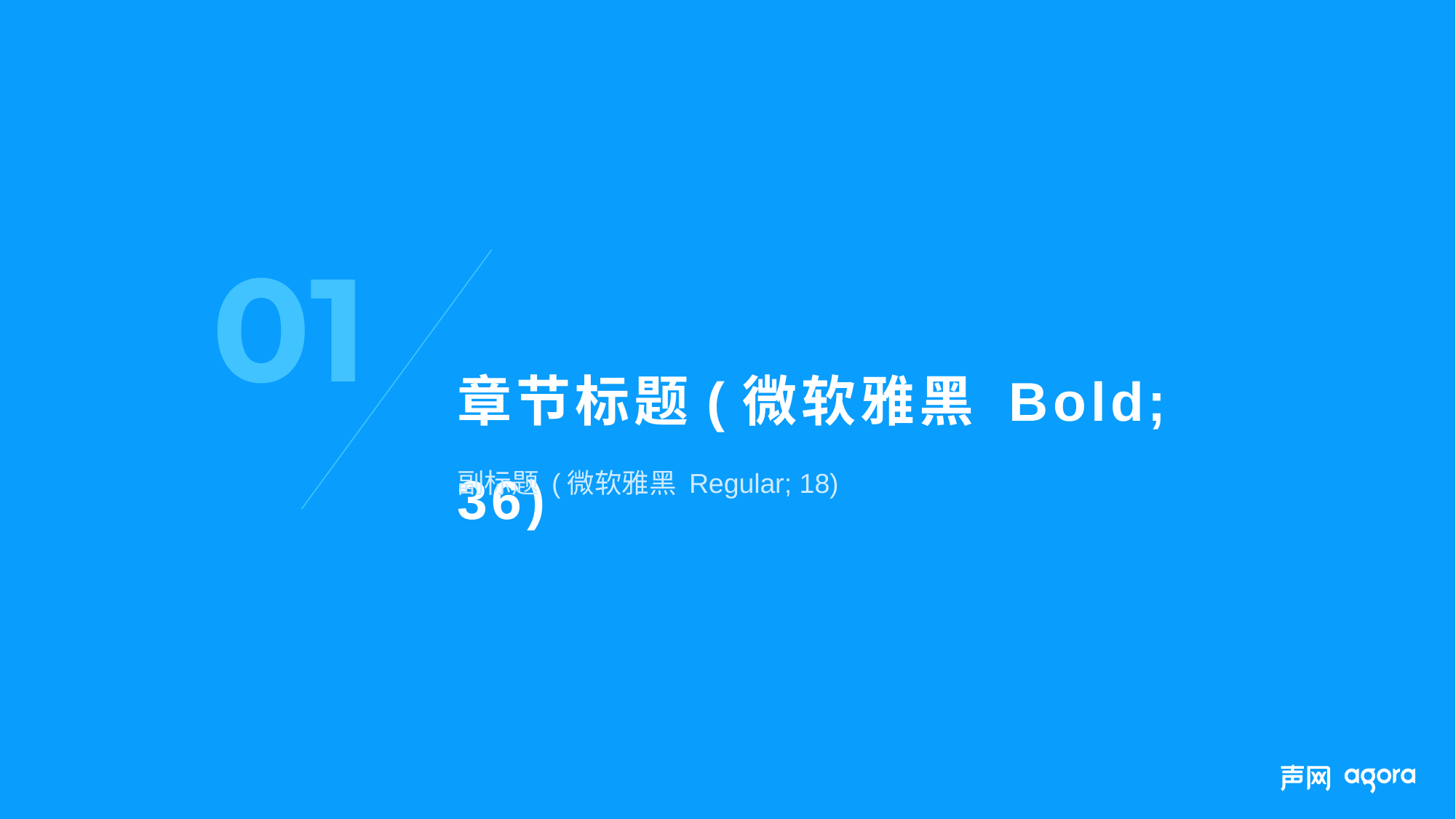

01
章节标题(微软雅黑 Bold; 36)
副标题 (微软雅黑 Regular; 18)